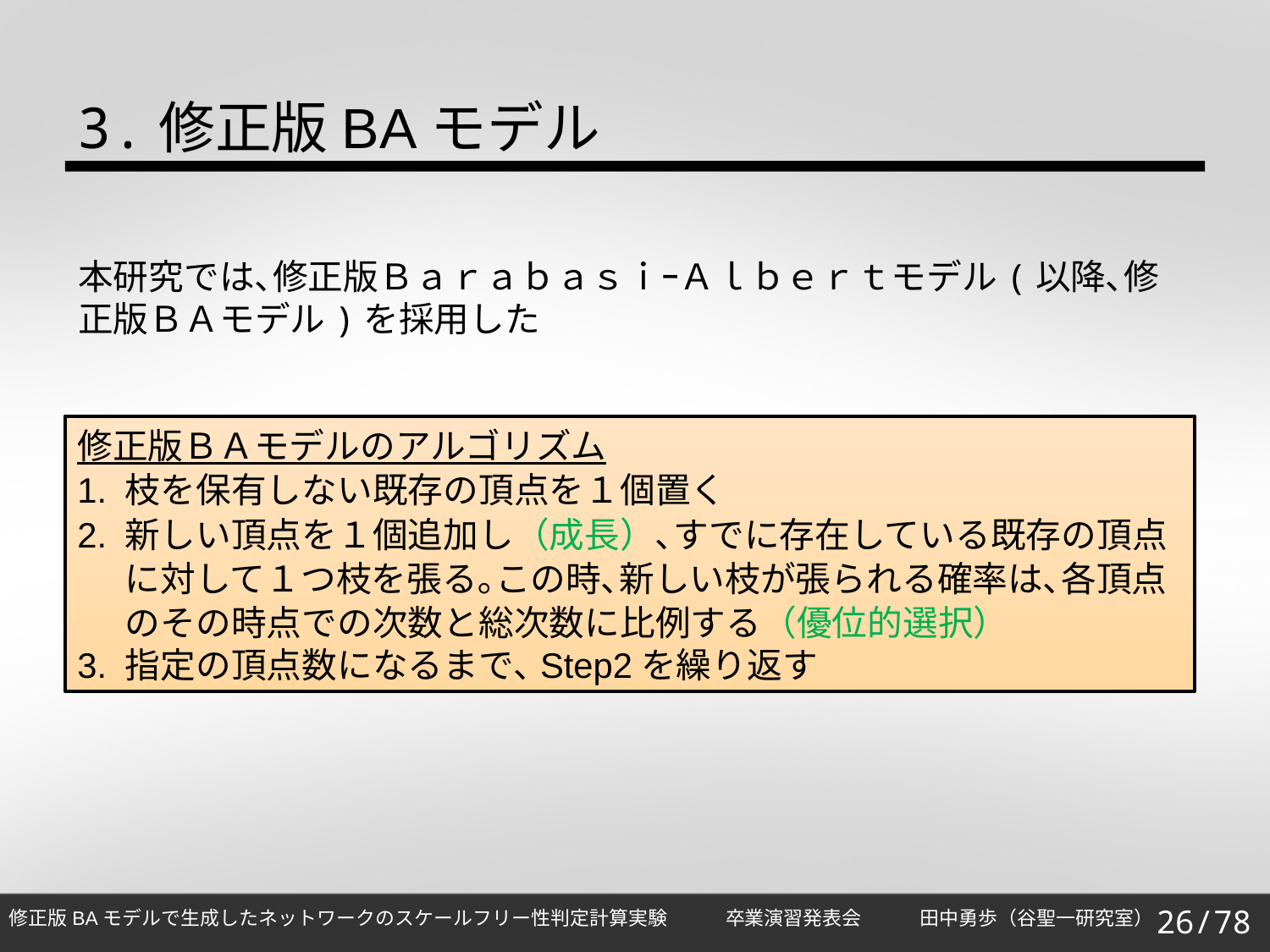

3.修正版BAモデル
本研究では､修正版ＢａｒａｂａｓｉｰＡｌｂｅｒｔモデル(以降､修正版ＢＡモデル)を採用した
修正版ＢＡモデルのアルゴリズム
枝を保有しない既存の頂点を１個置く
新しい頂点を１個追加し（成長）､すでに存在している既存の頂点に対して１つ枝を張る｡この時､新しい枝が張られる確率は､各頂点のその時点での次数と総次数に比例する（優位的選択）
指定の頂点数になるまで､Step2を繰り返す
26/78
修正版BAモデルで生成したネットワークのスケールフリー性判定計算実験　　　卒業演習発表会　　　田中勇歩（谷聖一研究室）